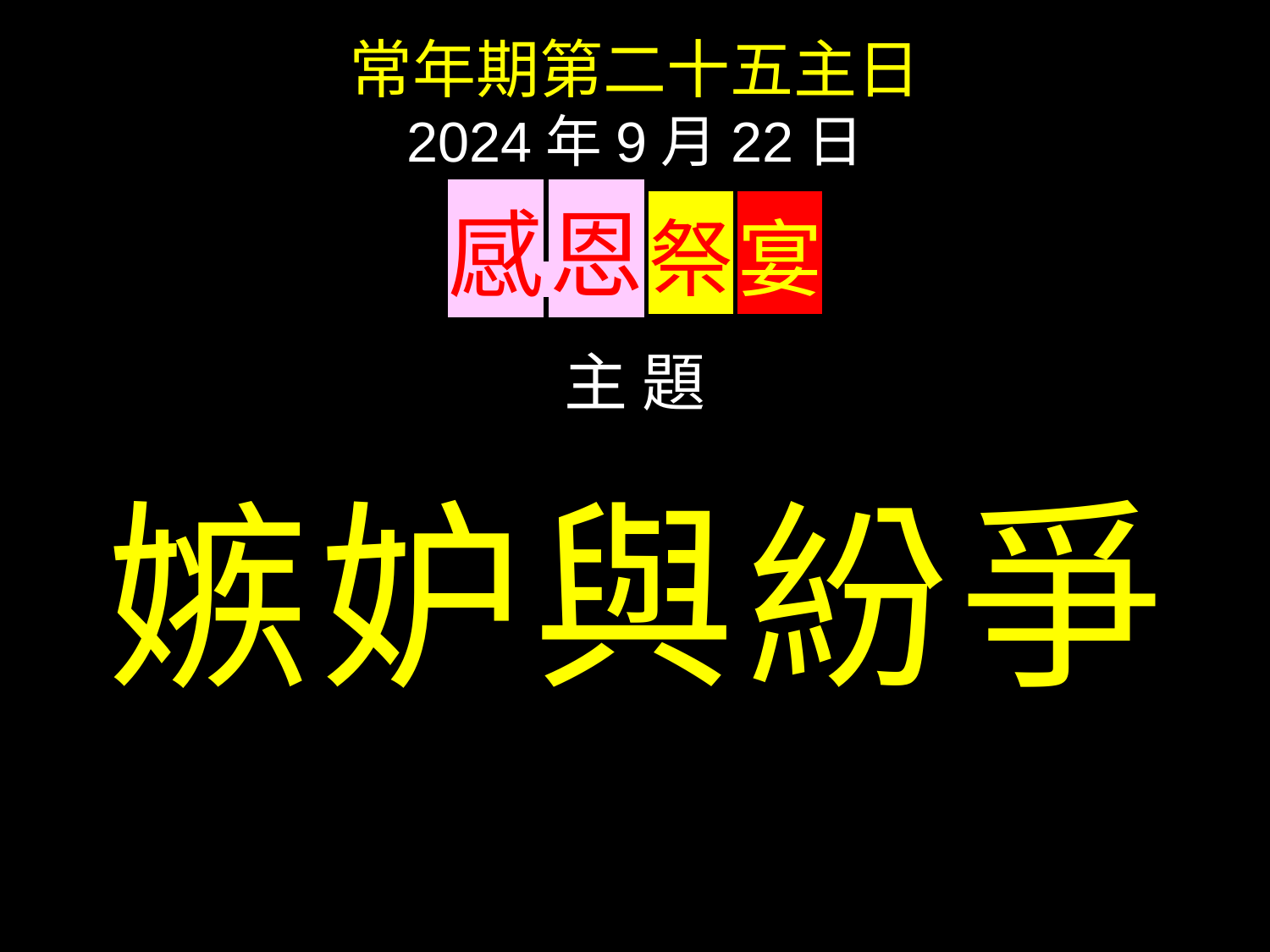

常年期第二十五主日
2024年9月22日
感 恩 祭 宴

主 題

嫉妒與紛爭